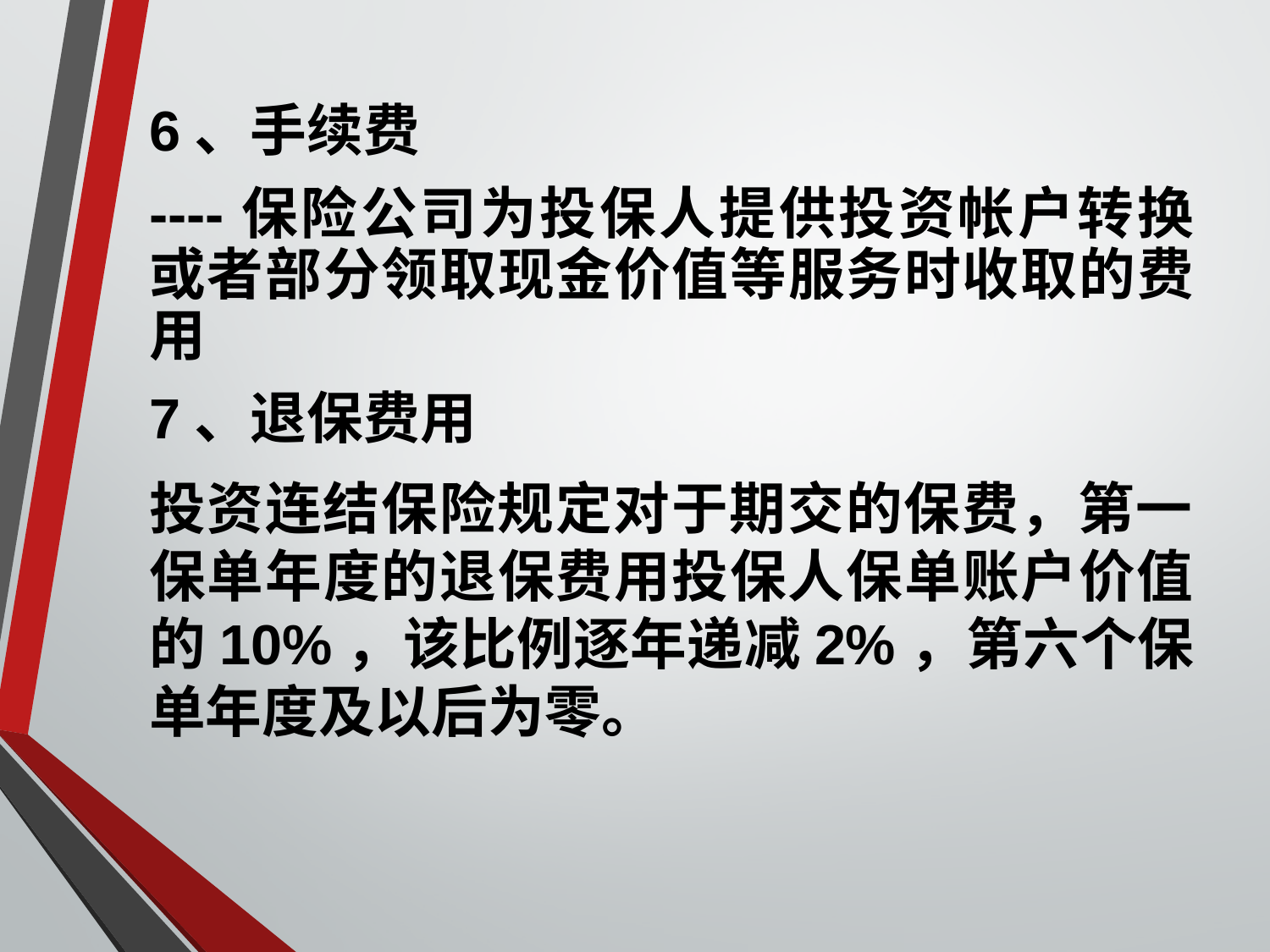

6、手续费
----保险公司为投保人提供投资帐户转换或者部分领取现金价值等服务时收取的费用
7、退保费用
投资连结保险规定对于期交的保费，第一保单年度的退保费用投保人保单账户价值的10%，该比例逐年递减2%，第六个保单年度及以后为零。